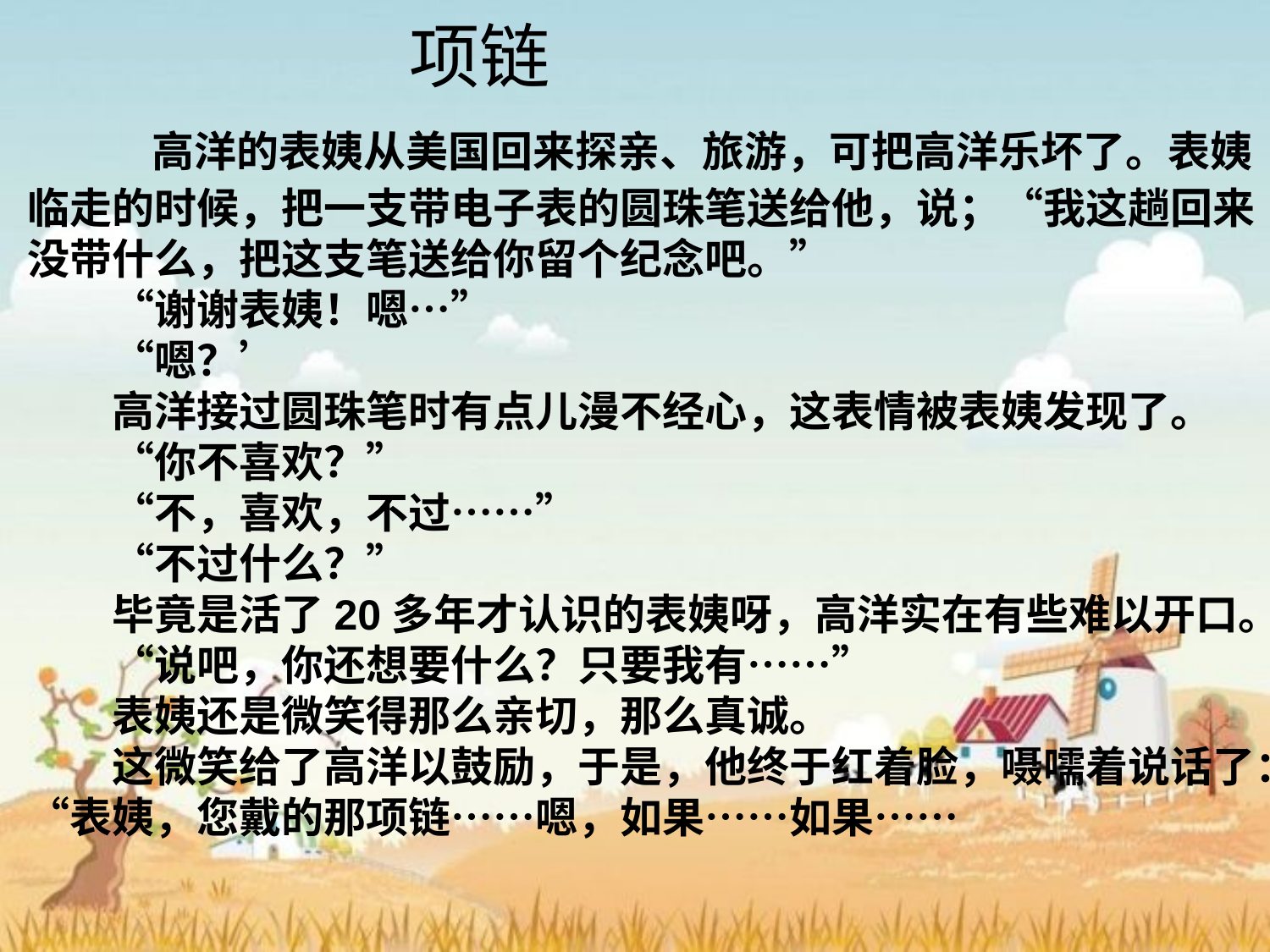

项链
        高洋的表姨从美国回来探亲、旅游，可把高洋乐坏了。表姨临走的时候，把一支带电子表的圆珠笔送给他，说；“我这趟回来没带什么，把这支笔送给你留个纪念吧。”
　　“谢谢表姨！嗯…”
　　“嗯？’
　　高洋接过圆珠笔时有点儿漫不经心，这表情被表姨发现了。
　　“你不喜欢？”
　　“不，喜欢，不过……”
　　“不过什么？”
　　毕竟是活了20多年才认识的表姨呀，高洋实在有些难以开口。
　　“说吧，你还想要什么？只要我有……”
　　表姨还是微笑得那么亲切，那么真诚。
　　这微笑给了高洋以鼓励，于是，他终于红着脸，嗫嚅着说话了：“表姨，您戴的那项链……嗯，如果……如果……

#